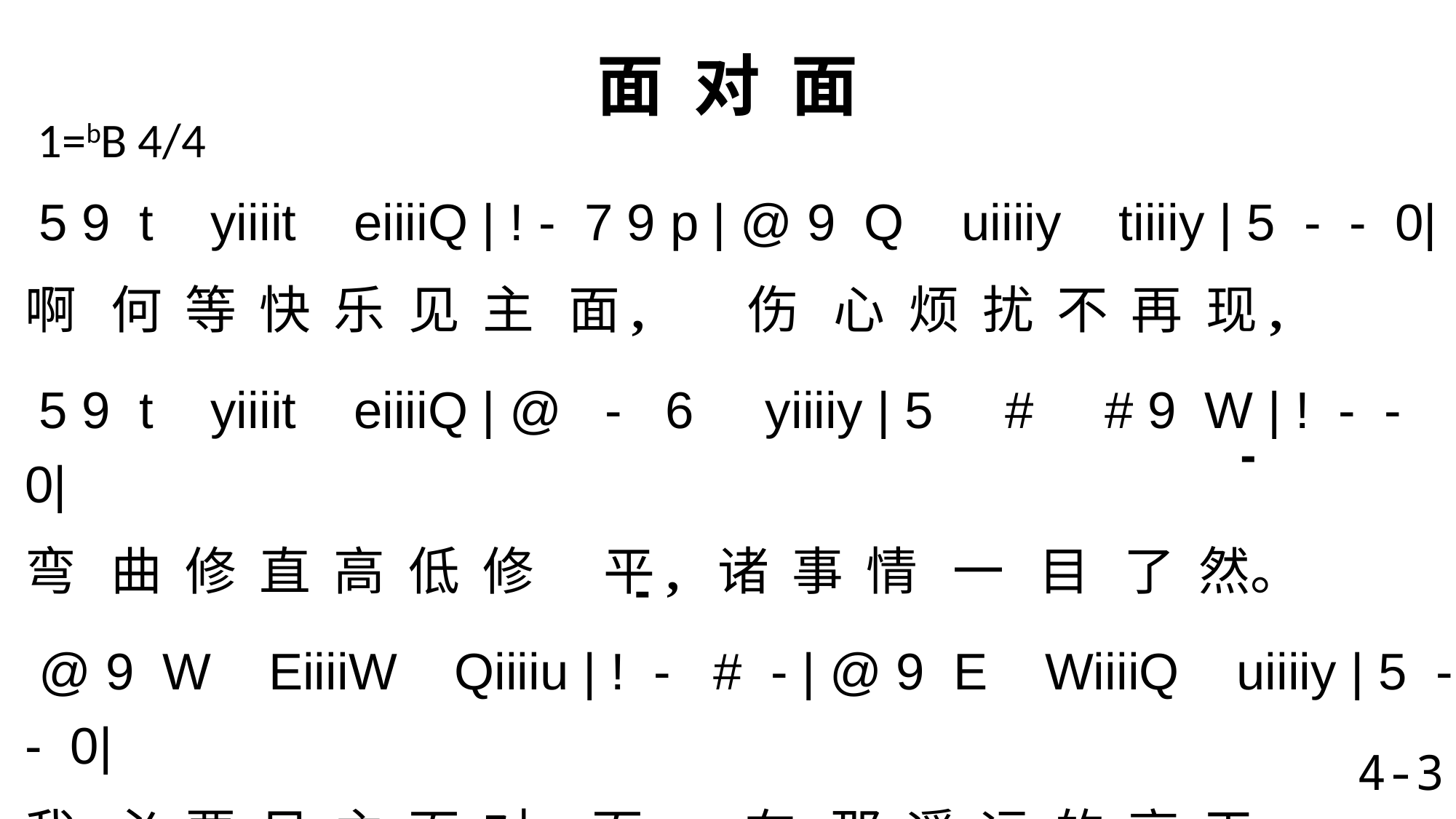

# 面  对  面
1=bB 4/4
 5 9  t    yiiiit    eiiiiQ | ! -  7 9 p | @ 9  Q    uiiiiy    tiiiiy | 5  -  -  0|
啊   何  等  快  乐  见  主   面,       伤   心  烦  扰  不  再  现,
 5 9  t    yiiiit    eiiiiQ | @   -   6     yiiiiy | 5     #     # 9  W | !  -  -  0|
弯   曲  修  直  高  低  修      平,  诸  事  情   一   目   了  然。
 @ 9  W    EiiiiW    Qiiiiu | !  -   #  - | @ 9  E    WiiiiQ    uiiiiy | 5  -  -  0|
我   必  要  见  主  面  对     面,     在   那  遥  远  的  高  天,
 # 9  E    RiiiiE    WiiiiQ | @  -   $      yiiiiy | 5     #     # 9  W | !  -  -  0\
在   祂  荣  耀  里  面  对     面,   多  么  快   乐   口   难  言。
 -
 -
4-3